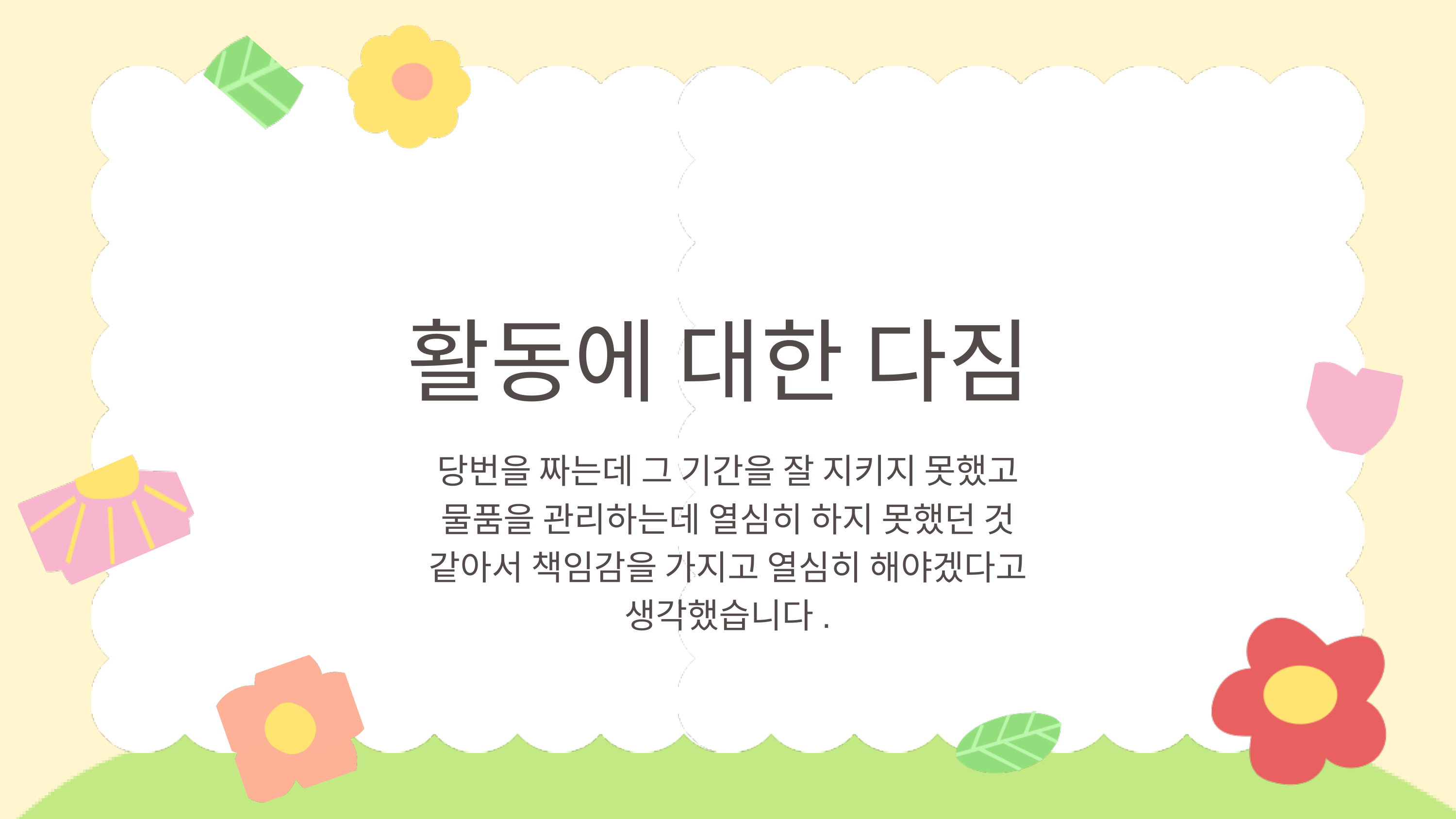

활동에 대한 다짐

당번을 짜는데 그 기간을 잘 지키지 못했고 물품을 관리하는데 열심히 하지 못했던 것 같아서 책임감을 가지고 열심히 해야겠다고 생각했습니다.